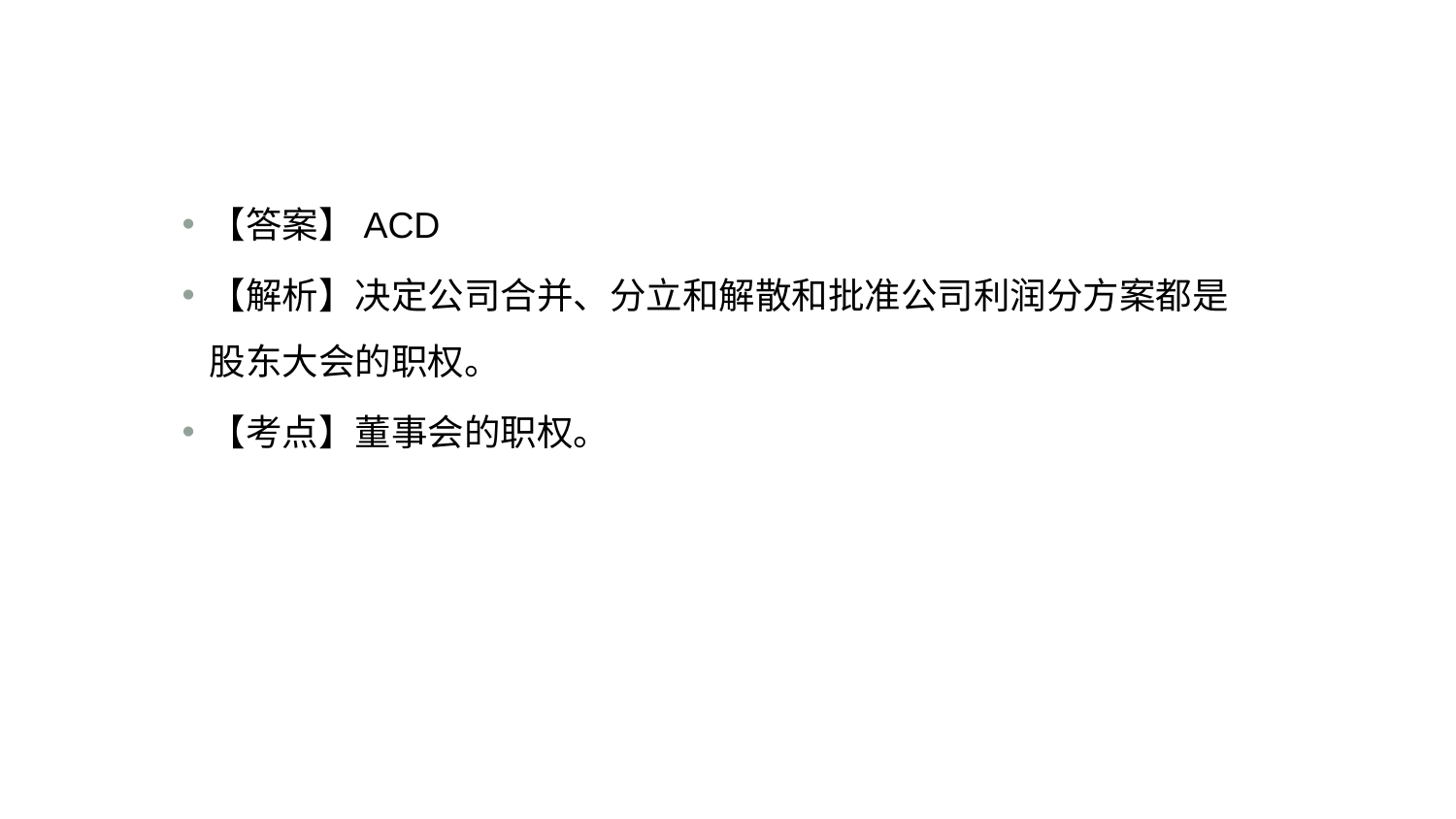

#
【答案】ACD
【解析】决定公司合并、分立和解散和批准公司利润分方案都是股东大会的职权。
【考点】董事会的职权。